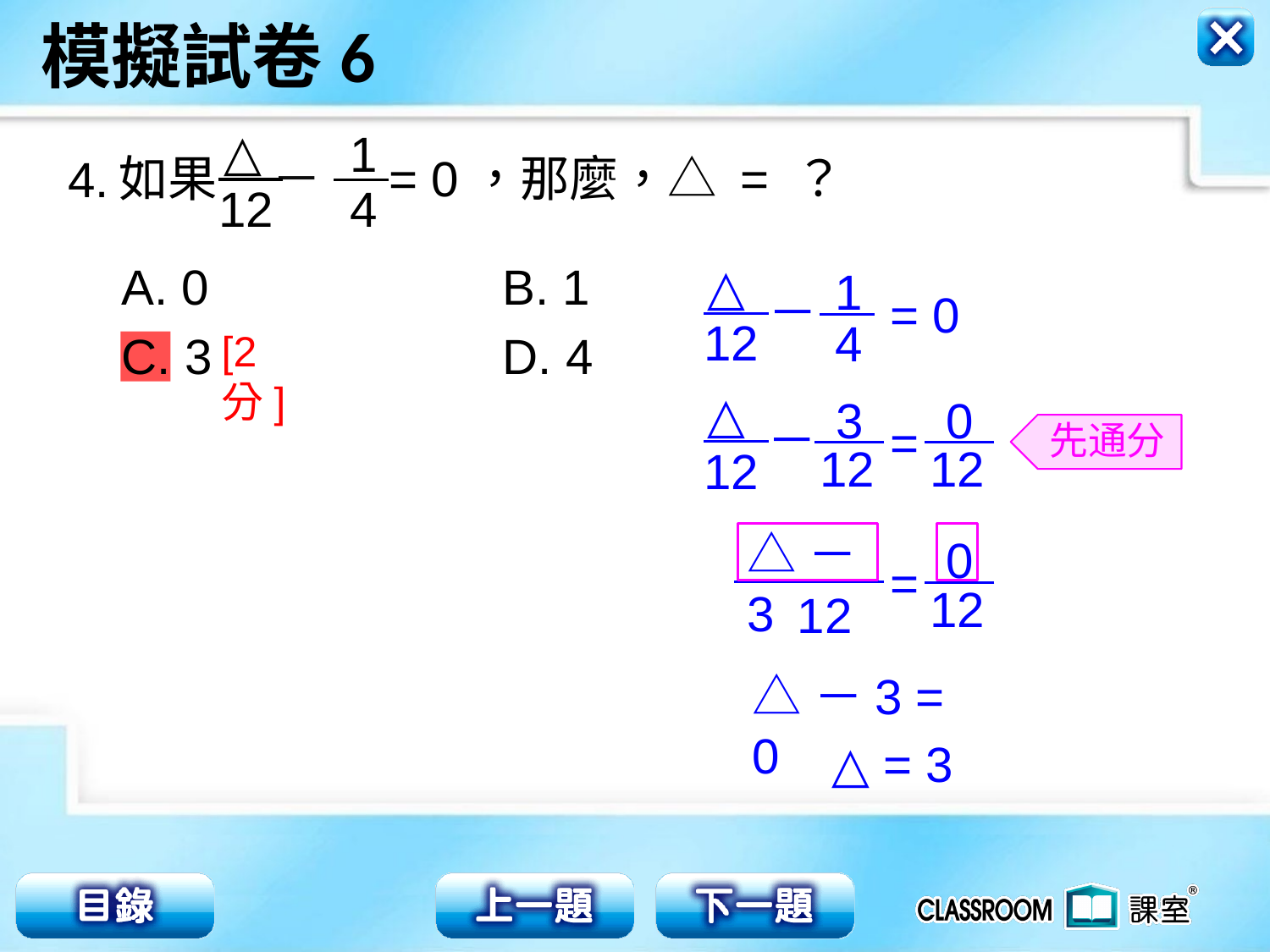

△
12
1
4
4.
如果     －     = 0，那麼，△ = ？
A. 0 			B. 1
C. 3  			D. 4
△
12
1
4
－
= 0
[2分]

△
12
3
12
－
=
0
12
先通分

△－3
=
12

0
12

△－3 = 0
△ = 3